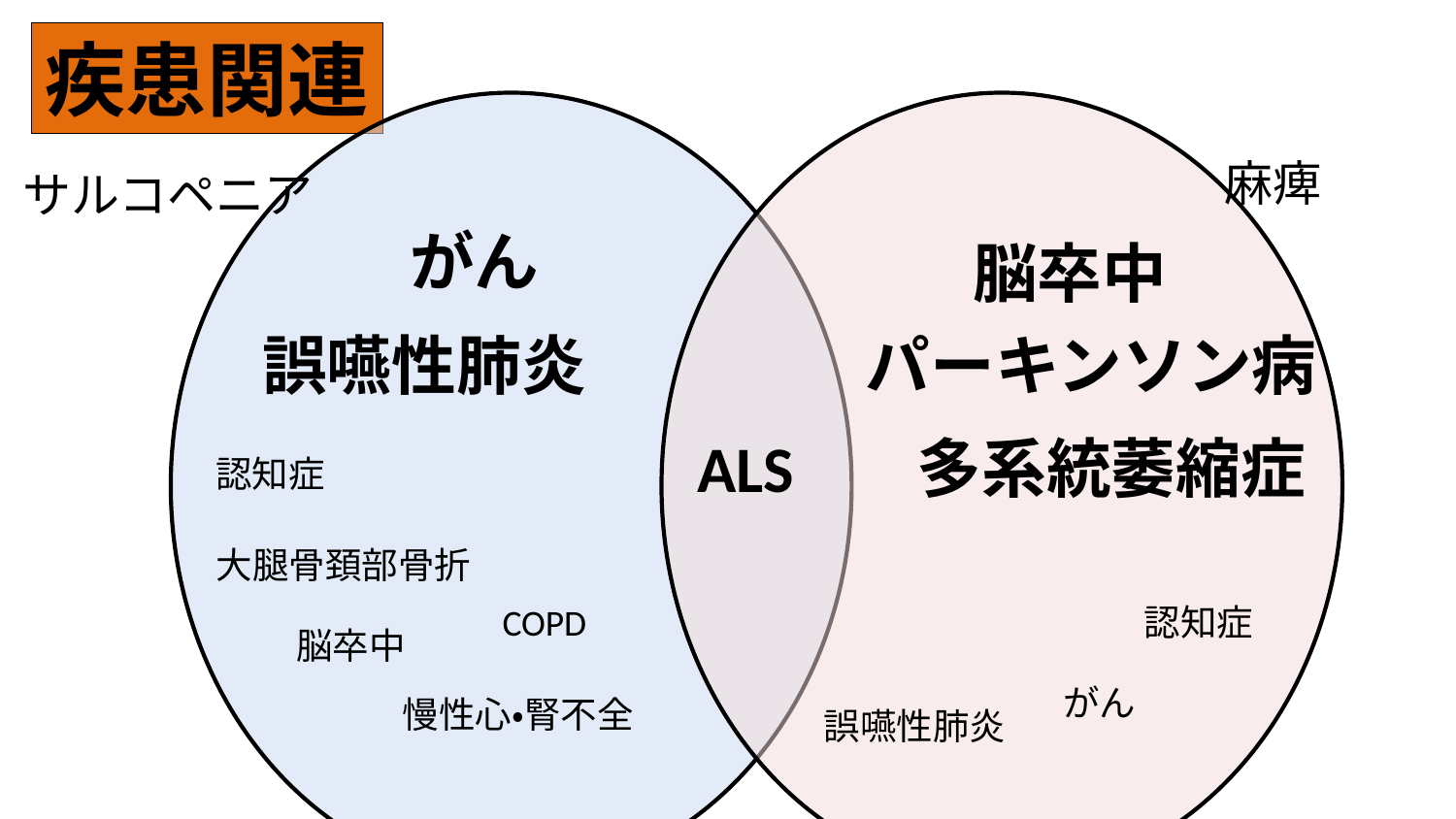

疾患関連

麻痺
サルコペニア
がん
脳卒中
誤嚥性肺炎
パーキンソン病
ALS
多系統萎縮症
認知症
大腿骨頚部骨折
COPD
認知症
脳卒中
がん
慢性心・腎不全
誤嚥性肺炎